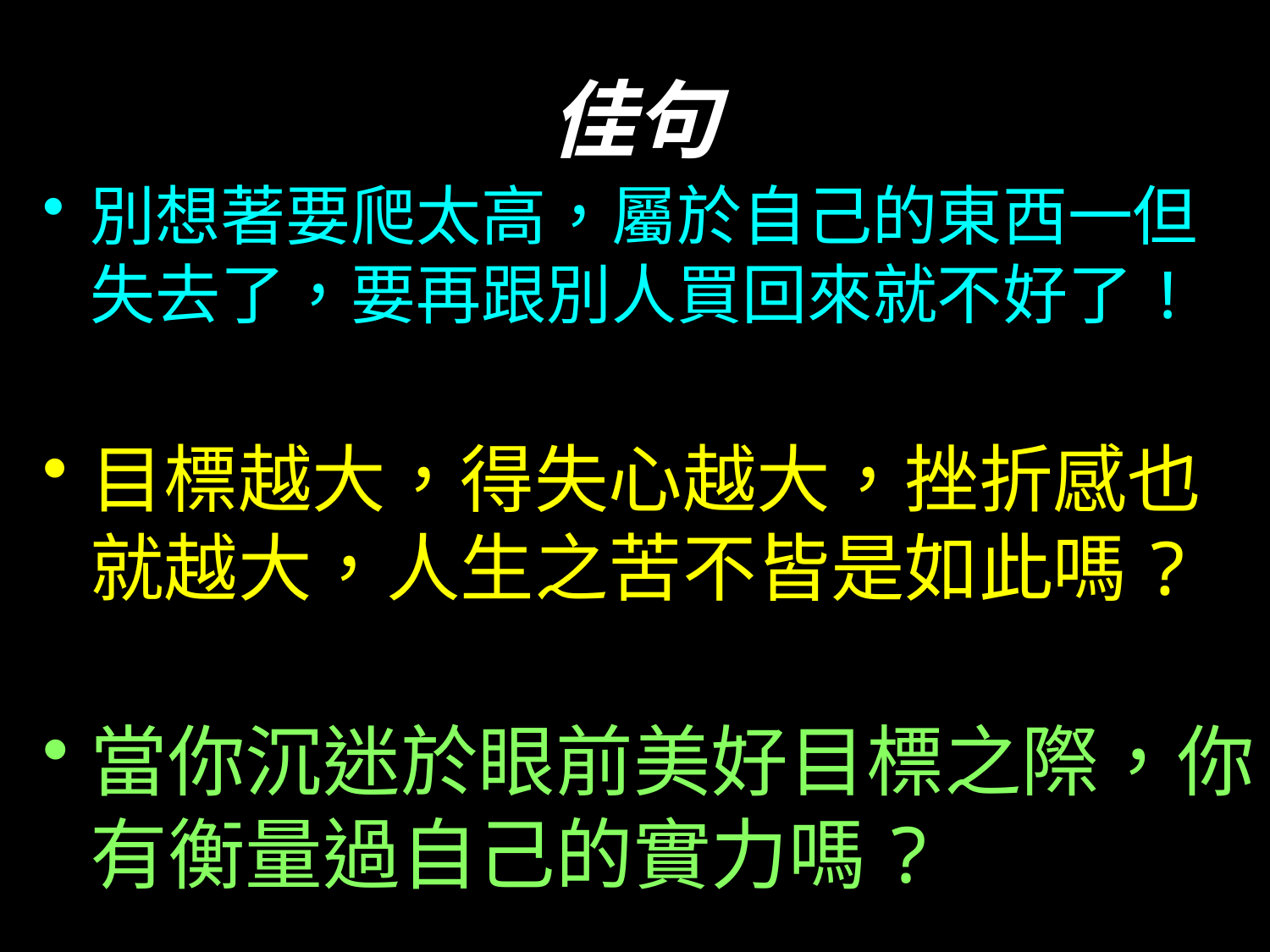

# 佳句
別想著要爬太高，屬於自己的東西一但失去了，要再跟別人買回來就不好了!

目標越大，得失心越大，挫折感也就越大，人生之苦不皆是如此嗎?

當你沉迷於眼前美好目標之際，你有衡量過自己的實力嗎?